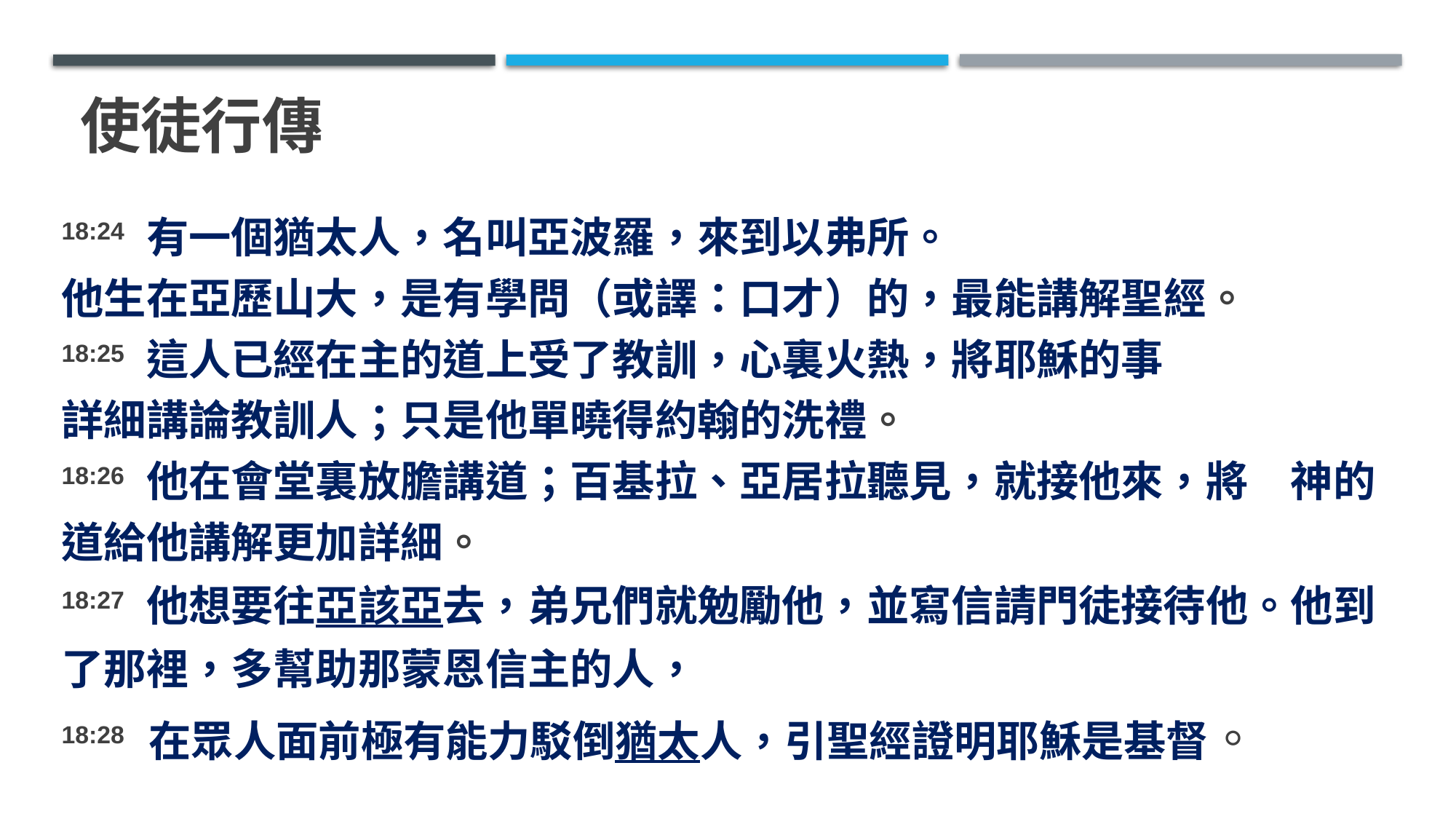

# 使徒行傳
18:24 有一個猶太人，名叫亞波羅，來到以弗所。
他生在亞歷山大，是有學問（或譯：口才）的，最能講解聖經。
18:25 這人已經在主的道上受了教訓，心裏火熱，將耶穌的事
詳細講論教訓人；只是他單曉得約翰的洗禮。
18:26 他在會堂裏放膽講道；百基拉、亞居拉聽見，就接他來，將　神的道給他講解更加詳細。
18:27 他想要往亞該亞去，弟兄們就勉勵他，並寫信請門徒接待他。他到了那裡，多幫助那蒙恩信主的人，
18:28  在眾人面前極有能力駁倒猶太人，引聖經證明耶穌是基督。